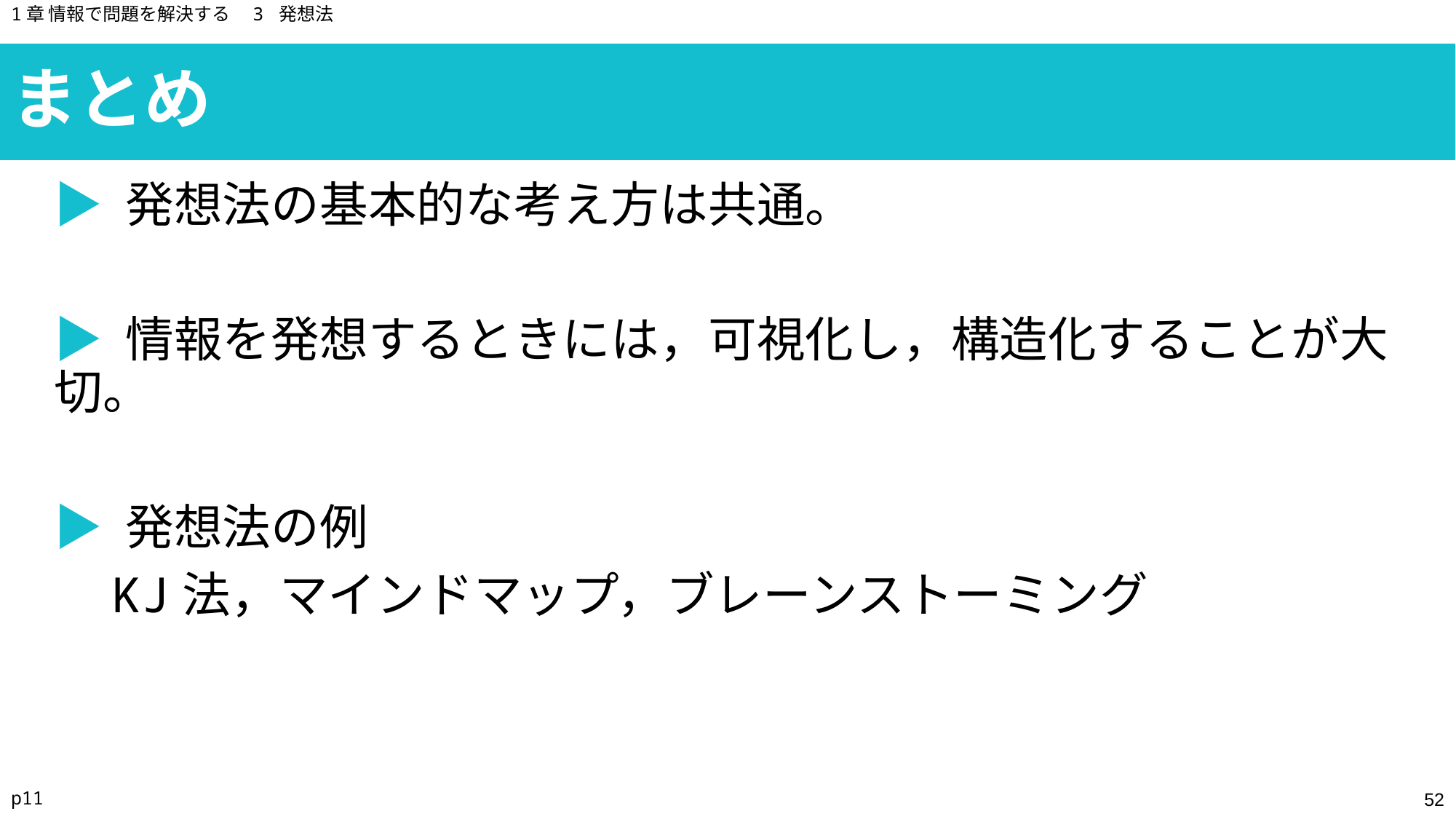

1章 情報で問題を解決する　3 発想法

まとめ
▶ 発想法の基本的な考え方は共通。

▶ 情報を発想するときには，可視化し，構造化することが大切。

▶ 発想法の例
  KJ法，マインドマップ，ブレーンストーミング
p11
52